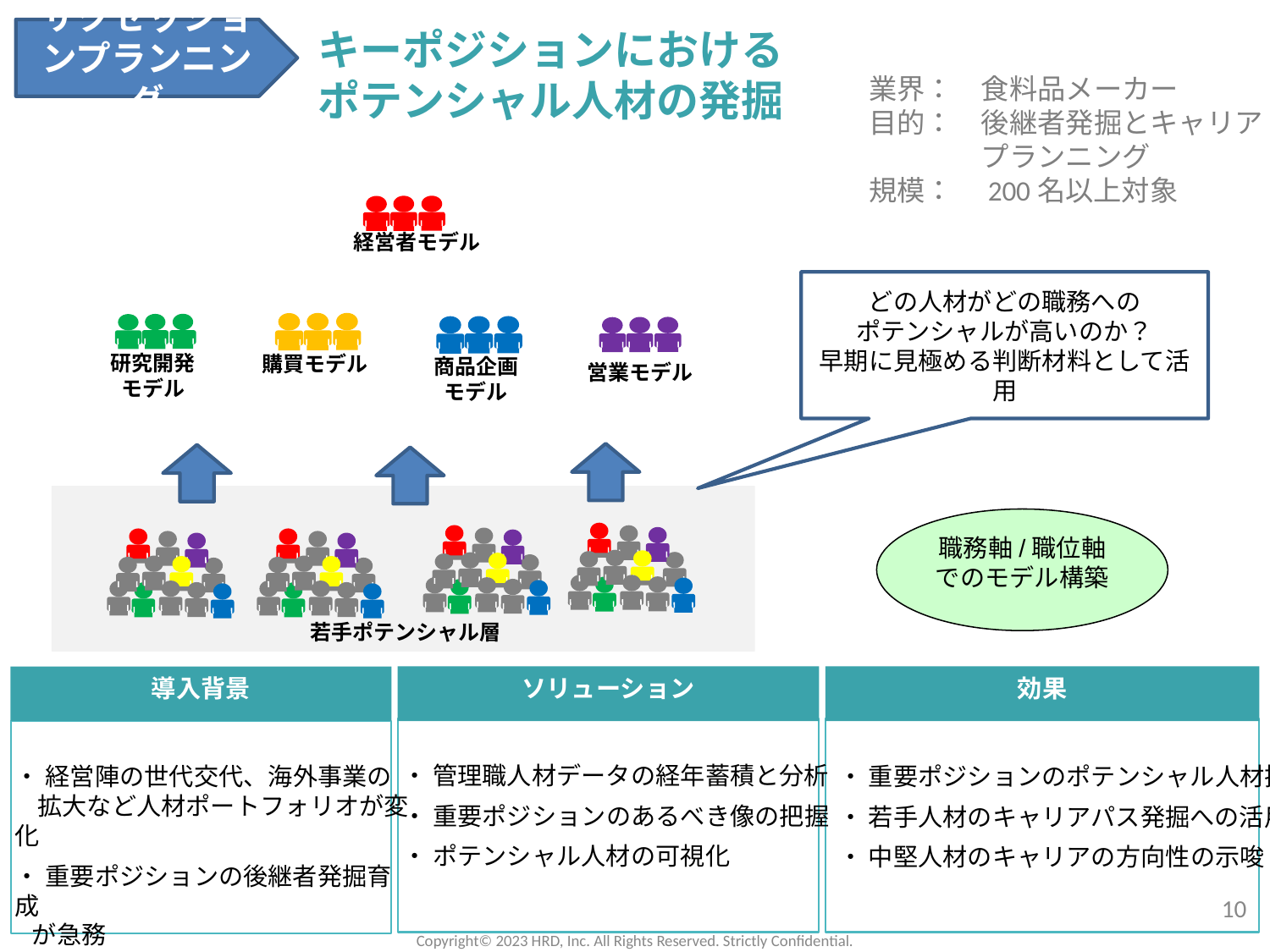

キーポジションにおける
ポテンシャル人材の発掘
サクセッションプランニング
業界：　食料品メーカー
目的：　後継者発掘とキャリア
　　　　プランニング
規模：　200名以上対象

経営者モデル
どの人材がどの職務への
ポテンシャルが高いのか？
早期に見極める判断材料として活用

購買モデル

研究開発
モデル

商品企画
モデル

営業モデル

職務軸/職位軸
でのモデル構築

若手ポテンシャル層
導入背景

ソリューション

効果

・ 管理職人材データの経年蓄積と分析

・ 重要ポジションのあるべき像の把握

・ ポテンシャル人材の可視化

・ 経営陣の世代交代、海外事業の
   拡大など人材ポートフォリオが変化

・ 重要ポジションの後継者発掘育成
  が急務

・ 重要ポジションのポテンシャル人材把握

・ 若手人材のキャリアパス発掘への活用

・ 中堅人材のキャリアの方向性の示唆
10
Copyright©️ 2023 HRD, Inc. All Rights Reserved. Strictly Confidential.